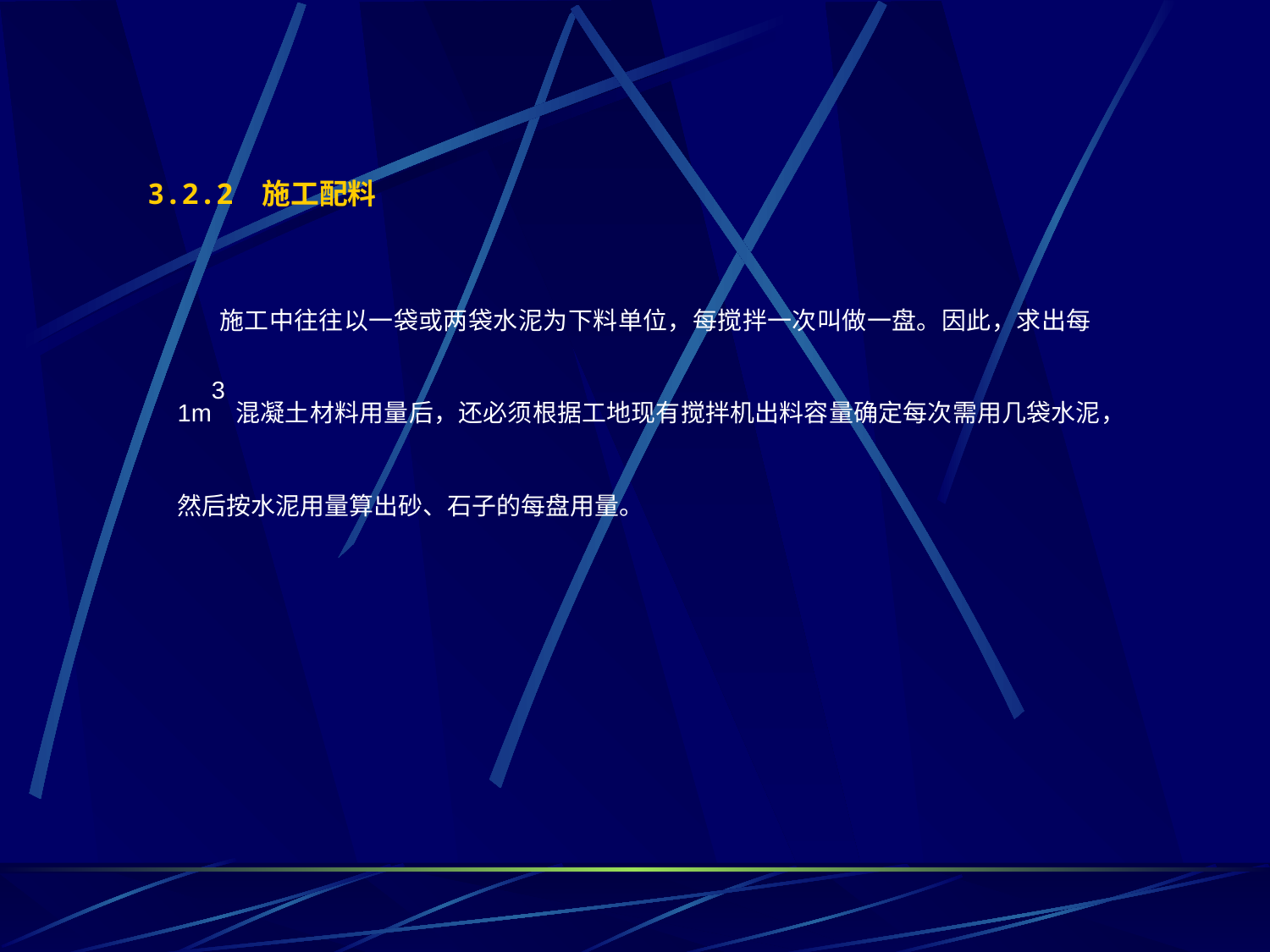

3.2.2 施工配料
　　施工中往往以一袋或两袋水泥为下料单位，每搅拌一次叫做一盘。因此，求出每1m3混凝土材料用量后，还必须根据工地现有搅拌机出料容量确定每次需用几袋水泥，然后按水泥用量算出砂、石子的每盘用量。